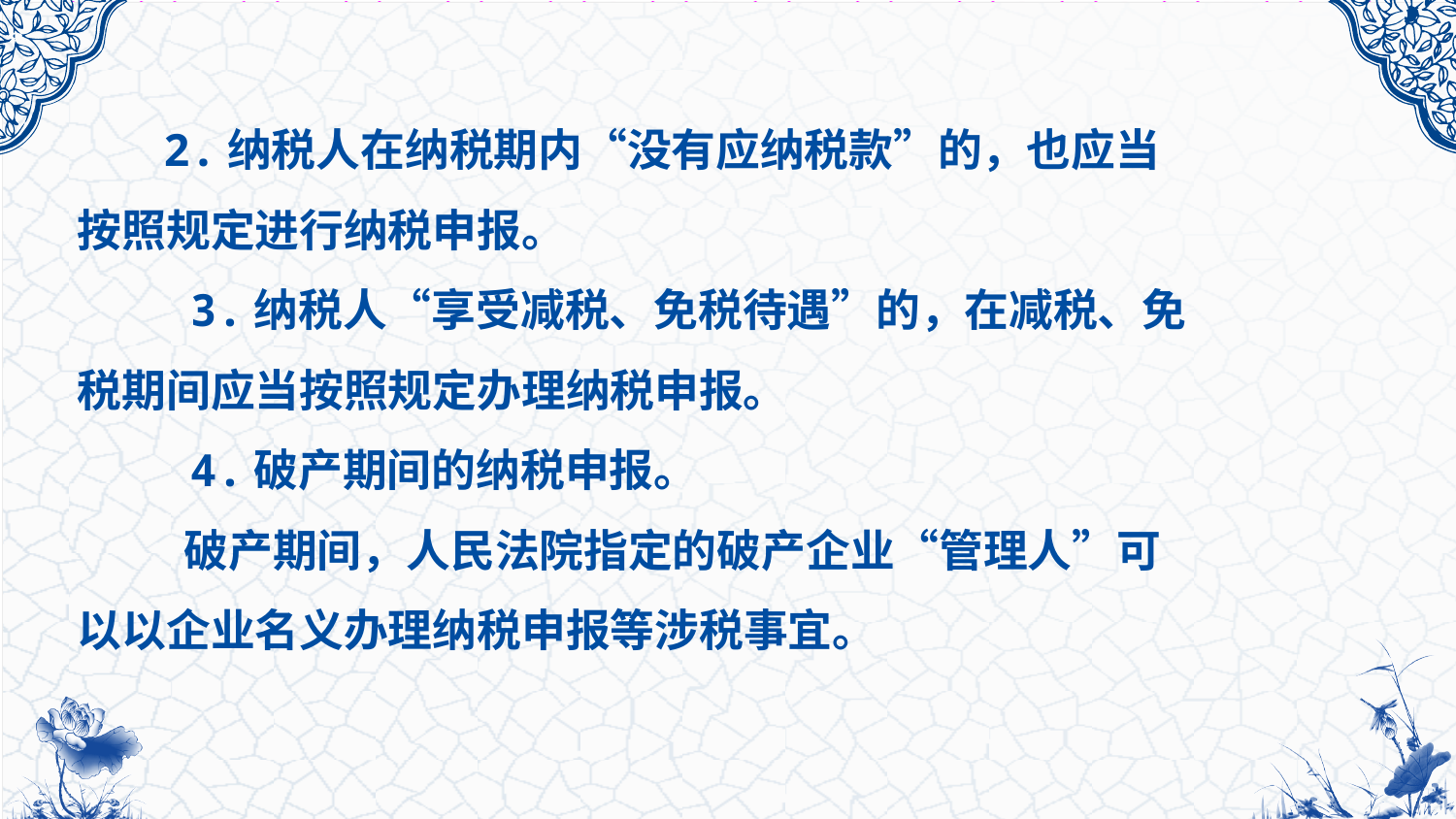

2.纳税人在纳税期内“没有应纳税款”的，也应当按照规定进行纳税申报。
 3.纳税人“享受减税、免税待遇”的，在减税、免税期间应当按照规定办理纳税申报。
 4.破产期间的纳税申报。
 破产期间，人民法院指定的破产企业“管理人”可以以企业名义办理纳税申报等涉税事宜。